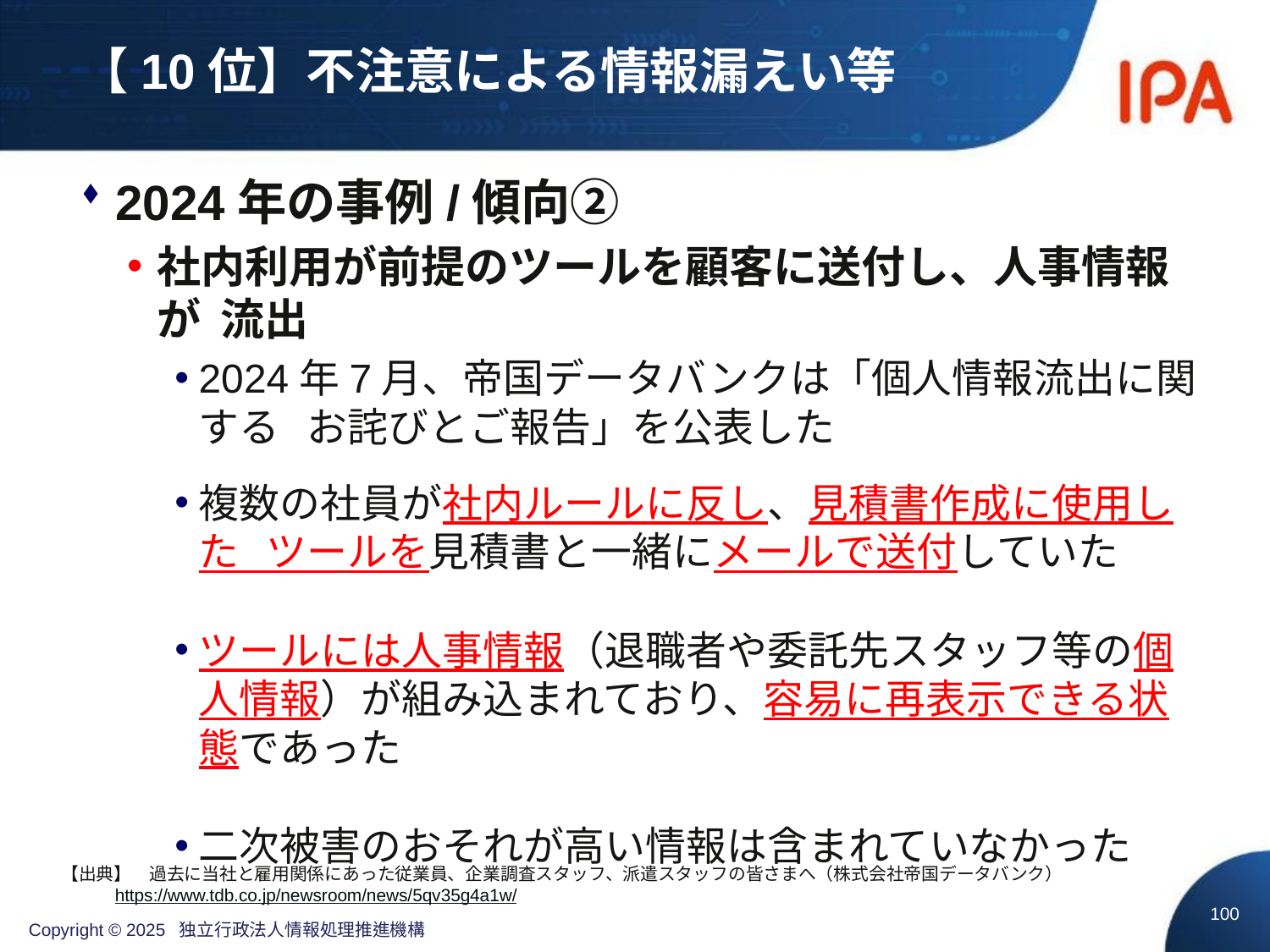

# 【10位】不注意による情報漏えい等
2024年の事例/傾向②
社内利用が前提のツールを顧客に送付し、人事情報が  流出
2024年7月、帝国データバンクは「個人情報流出に関する   お詫びとご報告」を公表した

複数の社員が社内ルールに反し、見積書作成に使用した   ツールを見積書と一緒にメールで送付していた

ツールには人事情報（退職者や委託先スタッフ等の個人情報）が組み込まれており、容易に再表示できる状態であった

二次被害のおそれが高い情報は含まれていなかった
【出典】　過去に当社と雇用関係にあった従業員、企業調査スタッフ、派遣スタッフの皆さまへ（株式会社帝国データバンク）
           https://www.tdb.co.jp/newsroom/news/5qv35g4a1w/
100
Copyright © 2025  独立行政法人情報処理推進機構